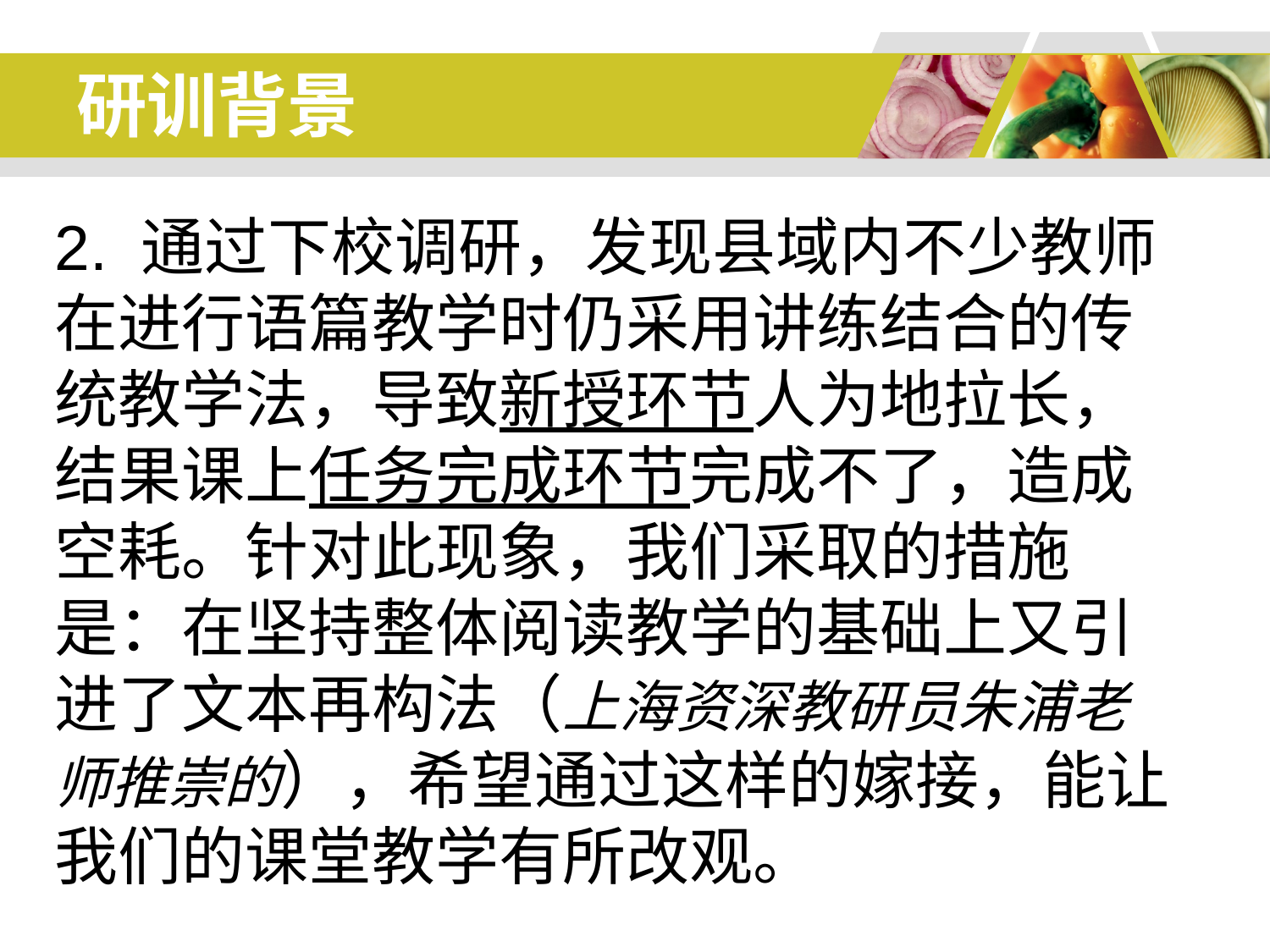

# 研训背景
2. 通过下校调研，发现县域内不少教师在进行语篇教学时仍采用讲练结合的传统教学法，导致新授环节人为地拉长，结果课上任务完成环节完成不了，造成空耗。针对此现象，我们采取的措施是：在坚持整体阅读教学的基础上又引进了文本再构法（上海资深教研员朱浦老师推崇的），希望通过这样的嫁接，能让我们的课堂教学有所改观。